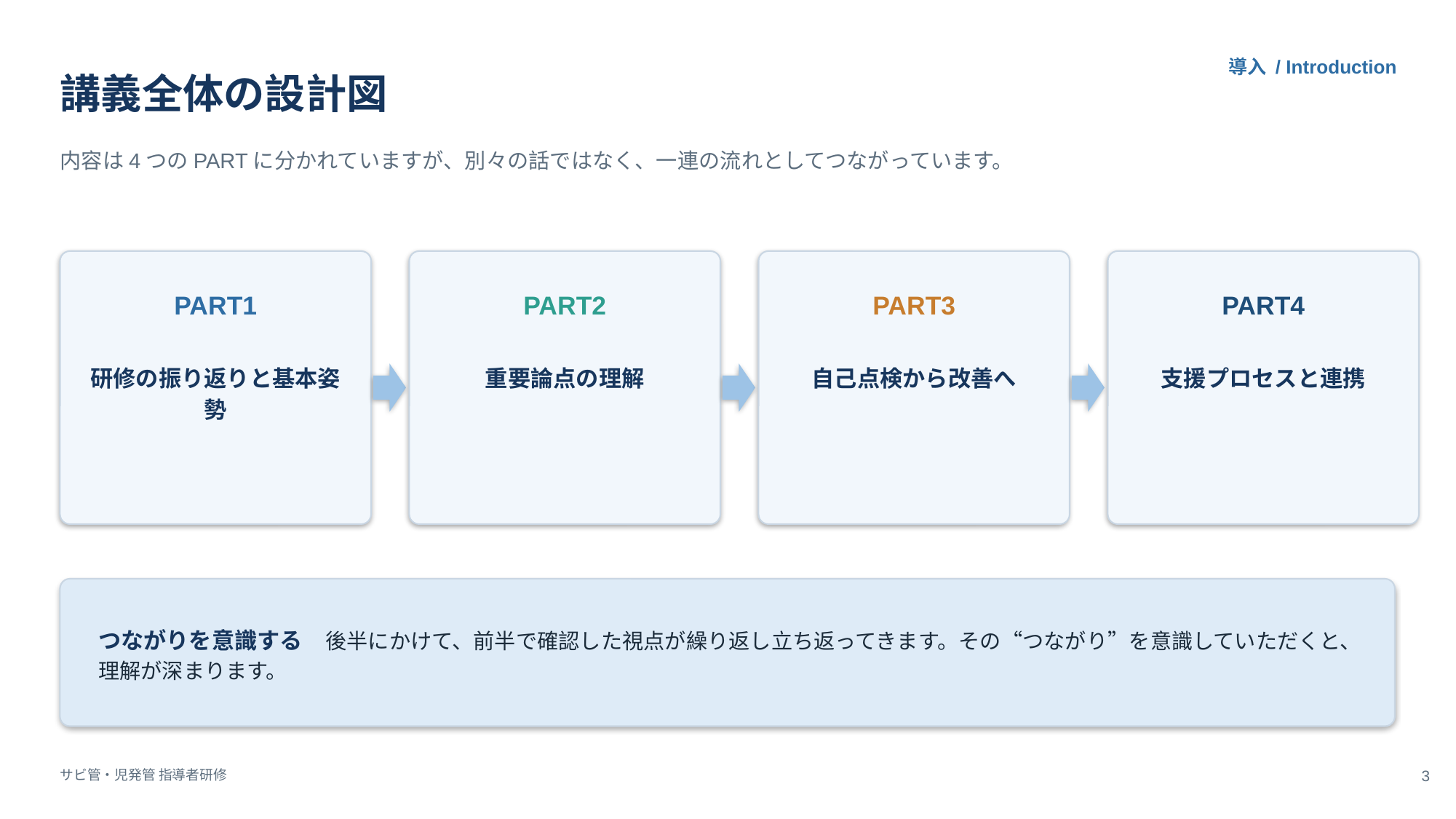

講義全体の設計図
導入 / Introduction
内容は4つのPARTに分かれていますが、別々の話ではなく、一連の流れとしてつながっています。

PART1
PART2
PART3
PART4
研修の振り返りと基本姿勢
重要論点の理解
自己点検から改善へ
支援プロセスと連携

つながりを意識する　後半にかけて、前半で確認した視点が繰り返し立ち返ってきます。その“つながり”を意識していただくと、理解が深まります。
サビ管・児発管 指導者研修
3